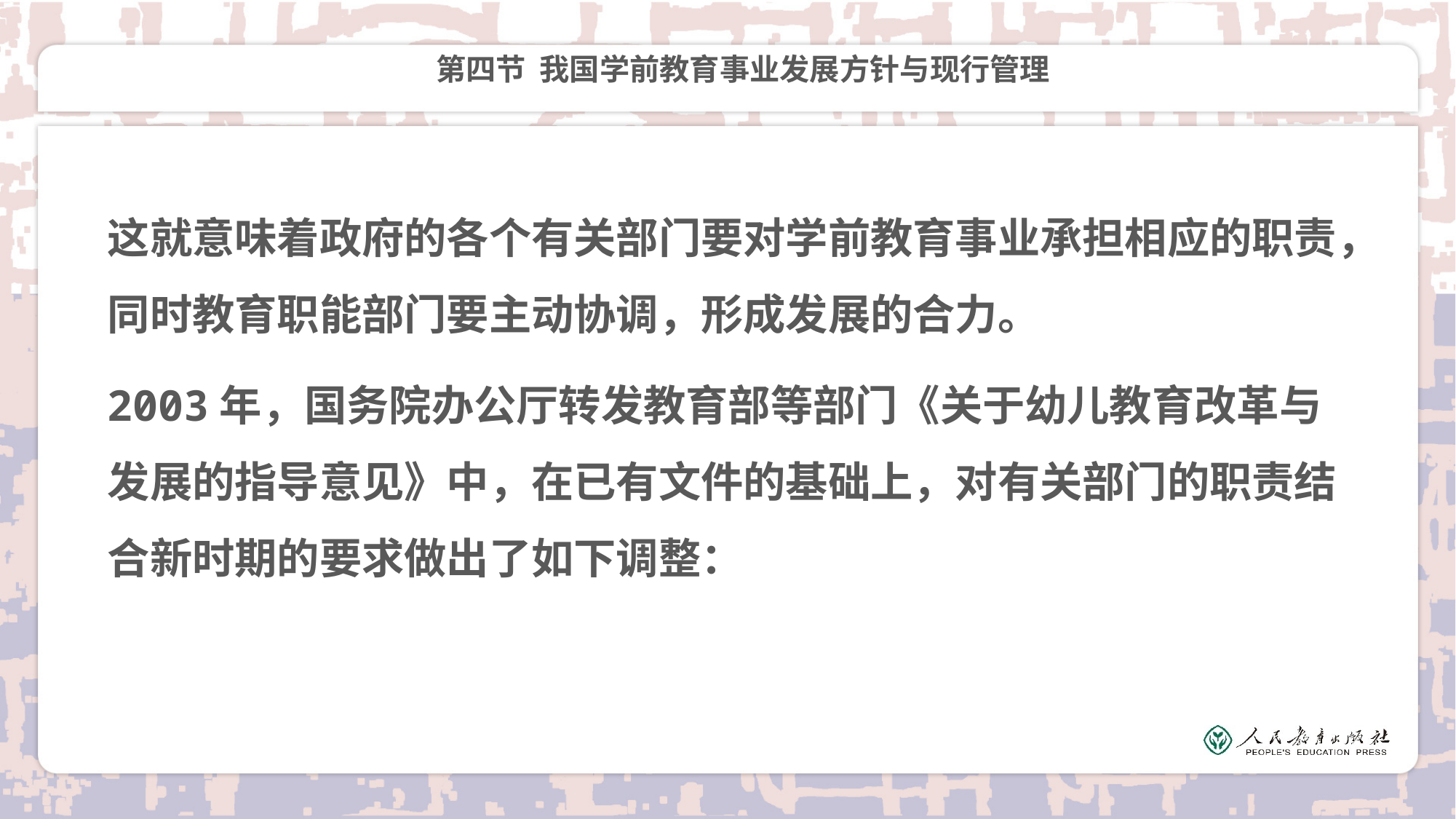

# 第四节  我国学前教育事业发展方针与现行管理
这就意味着政府的各个有关部门要对学前教育事业承担相应的职责，同时教育职能部门要主动协调，形成发展的合力。
2003年，国务院办公厅转发教育部等部门《关于幼儿教育改革与发展的指导意见》中，在已有文件的基础上，对有关部门的职责结合新时期的要求做出了如下调整：